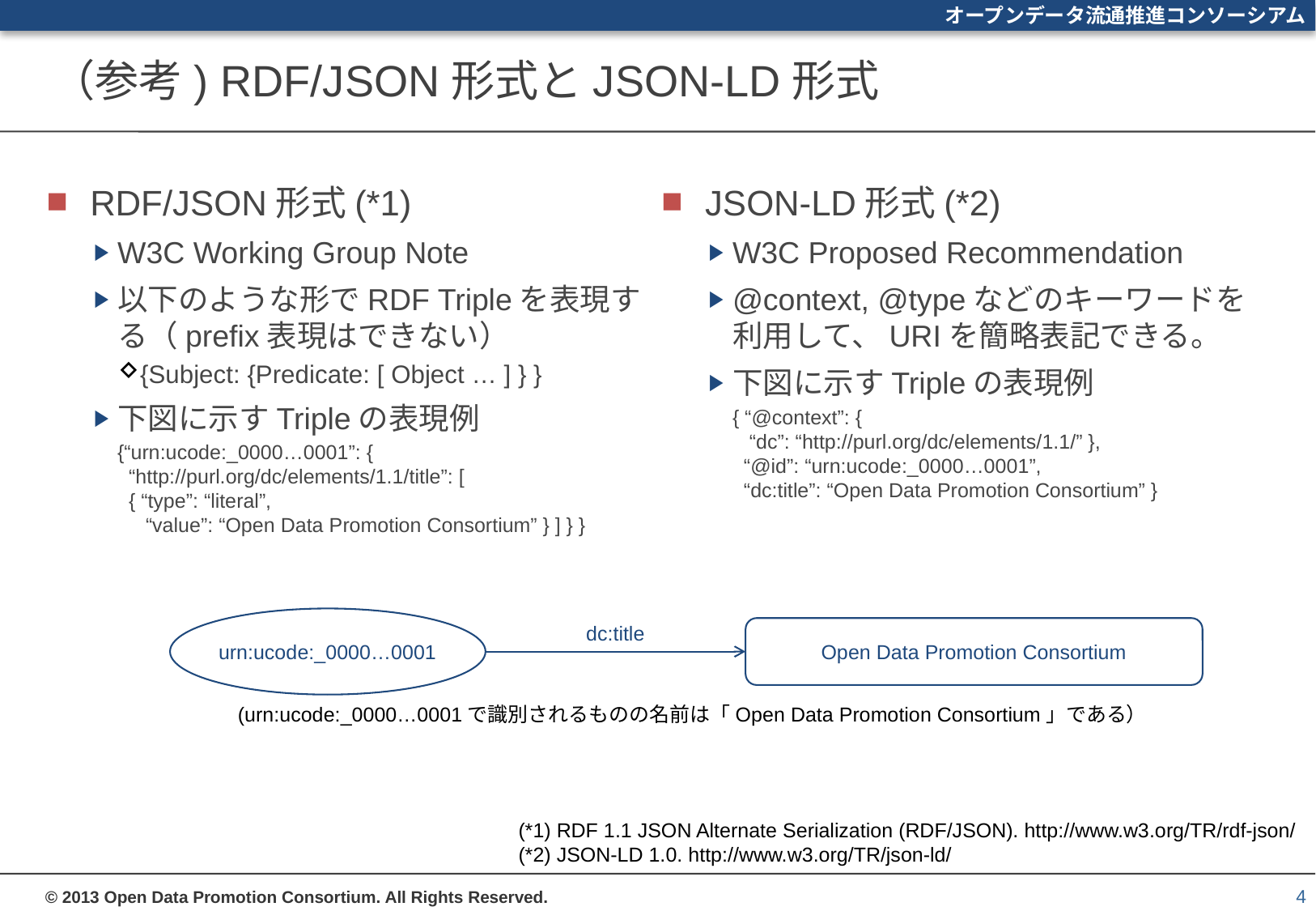

# （参考) RDF/JSON形式とJSON-LD形式
RDF/JSON形式(*1)
W3C Working Group Note
以下のような形でRDF Tripleを表現する（prefix表現はできない）
{Subject: {Predicate: [ Object … ] } }
下図に示すTripleの表現例
{“urn:ucode:_0000…0001”: {
  “http://purl.org/dc/elements/1.1/title”: [
  { “type”: “literal”,
     “value”: “Open Data Promotion Consortium” } ] } }
JSON-LD形式(*2)
W3C Proposed Recommendation
@context, @typeなどのキーワードを利用して、URIを簡略表記できる。
下図に示すTripleの表現例
{ “@context”: {
   “dc”: “http://purl.org/dc/elements/1.1/” },
  “@id”: “urn:ucode:_0000…0001”,
  “dc:title”: “Open Data Promotion Consortium” }
urn:ucode:_0000…0001
dc:title
Open Data Promotion Consortium
(urn:ucode:_0000…0001で識別されるものの名前は「Open Data Promotion Consortium」である）
(*1) RDF 1.1 JSON Alternate Serialization (RDF/JSON). http://www.w3.org/TR/rdf-json/
(*2) JSON-LD 1.0. http://www.w3.org/TR/json-ld/
4